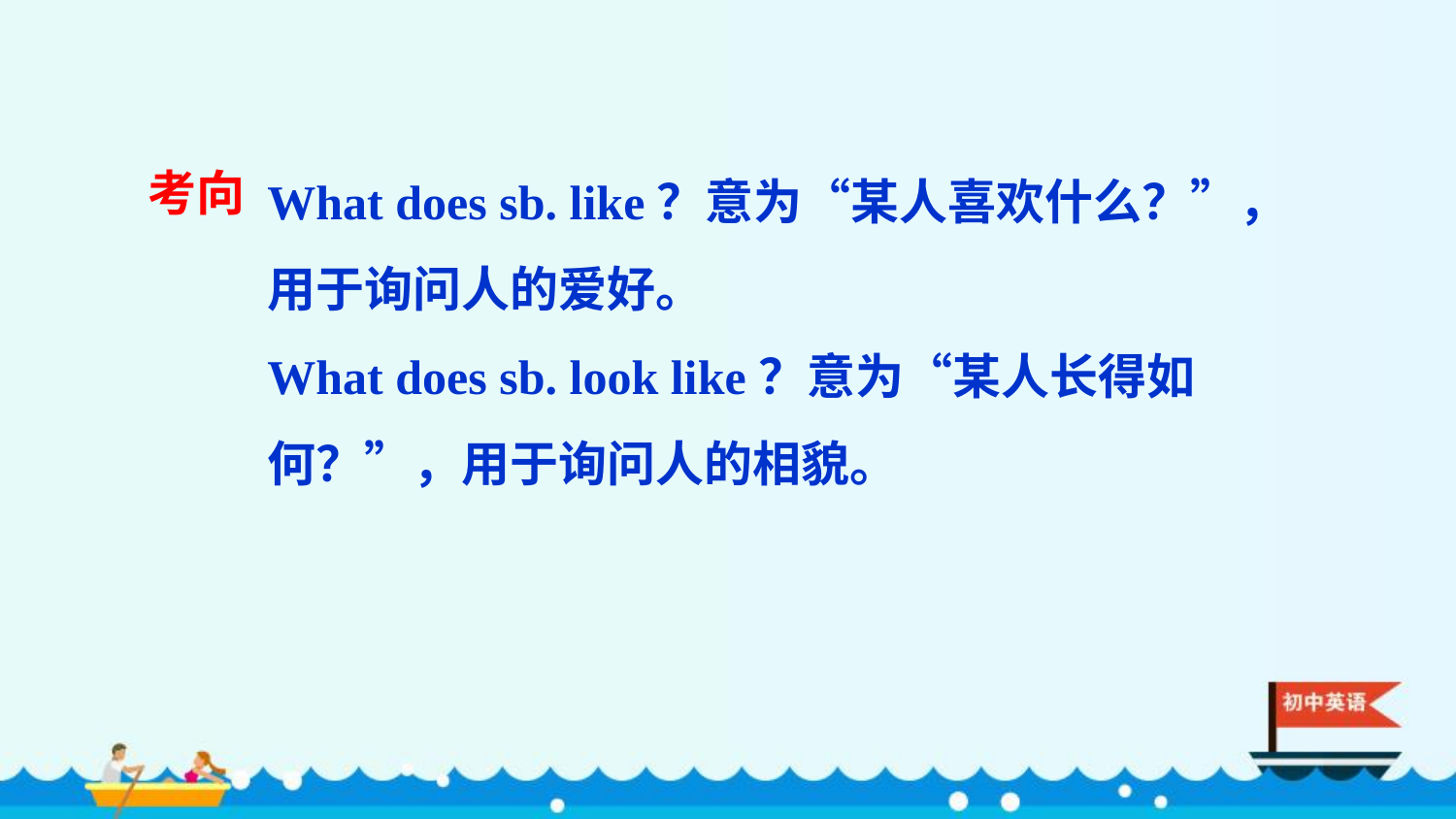

What does sb. like？意为“某人喜欢什么？”，用于询问人的爱好。
What does sb. look like？意为“某人长得如何？”，用于询问人的相貌。
考向